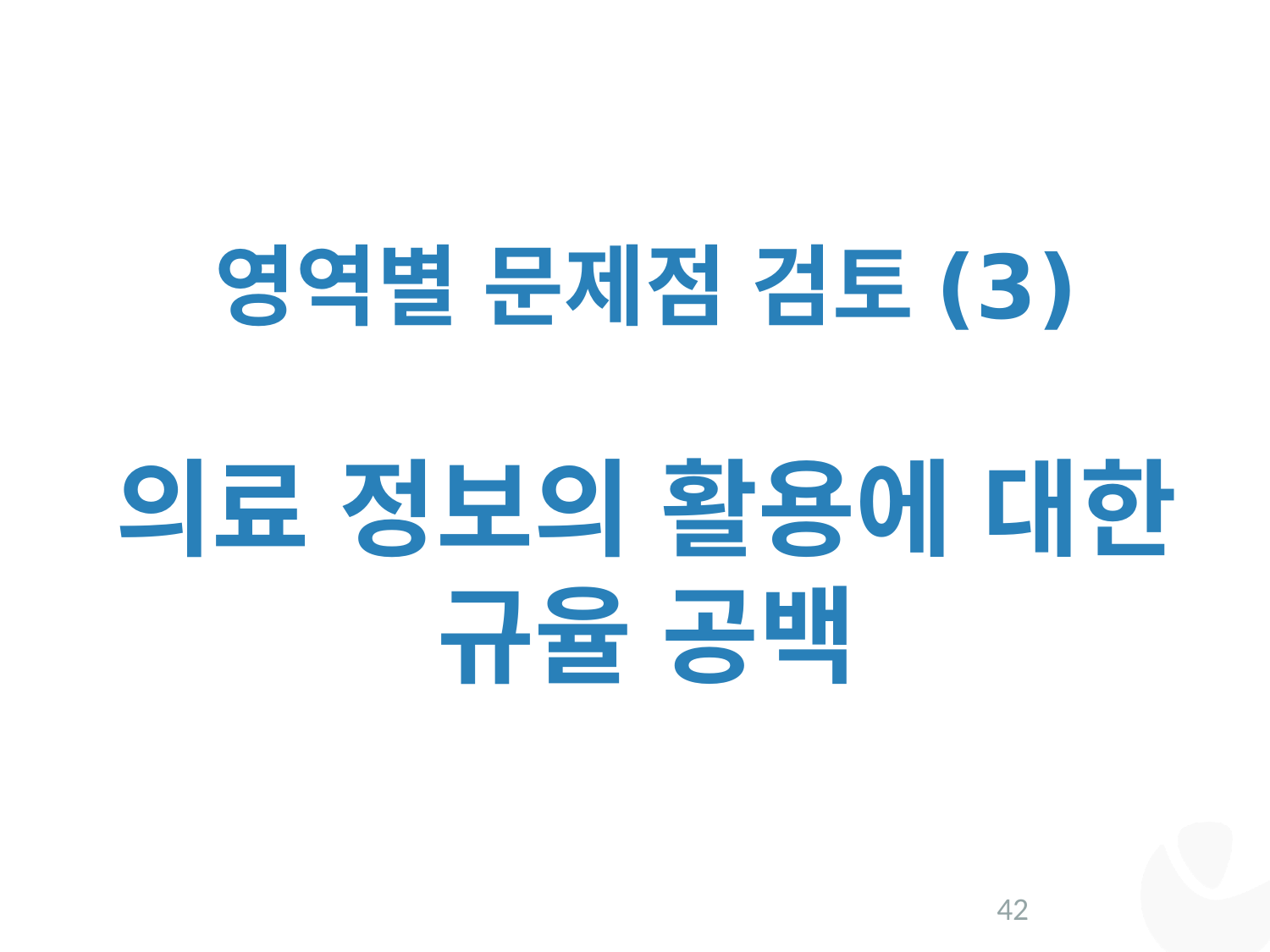

영역별 문제점 검토(3)
의료 정보의 활용에 대한 규율 공백
42